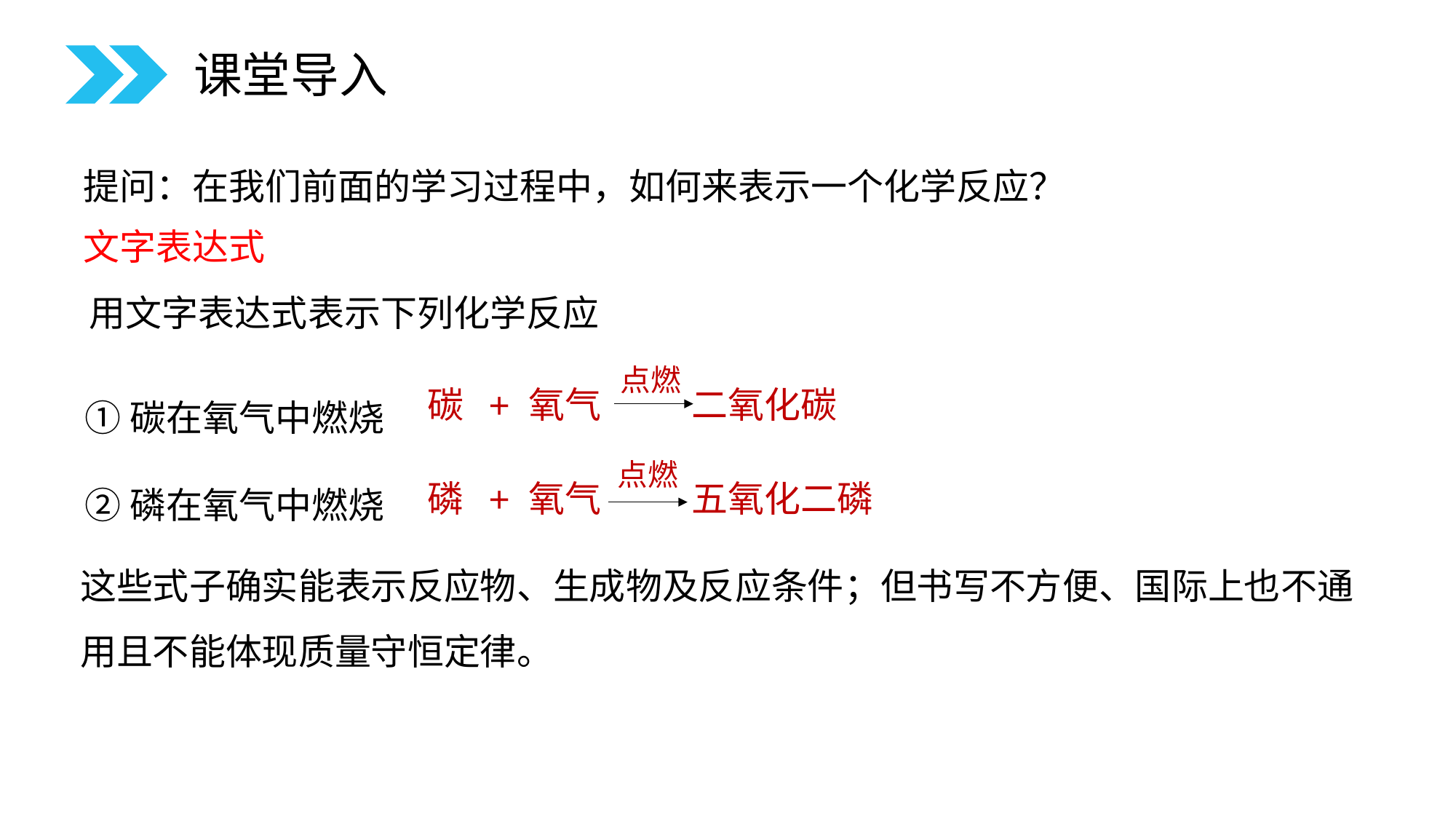

课堂导入

提问：在我们前面的学习过程中，如何来表示一个化学反应？
文字表达式
用文字表达式表示下列化学反应
①碳在氧气中燃烧
②磷在氧气中燃烧
点燃
碳  + 氧气           二氧化碳
点燃
磷  + 氧气           五氧化二磷
这些式子确实能表示反应物、生成物及反应条件；但书写不方便、国际上也不通用且不能体现质量守恒定律。